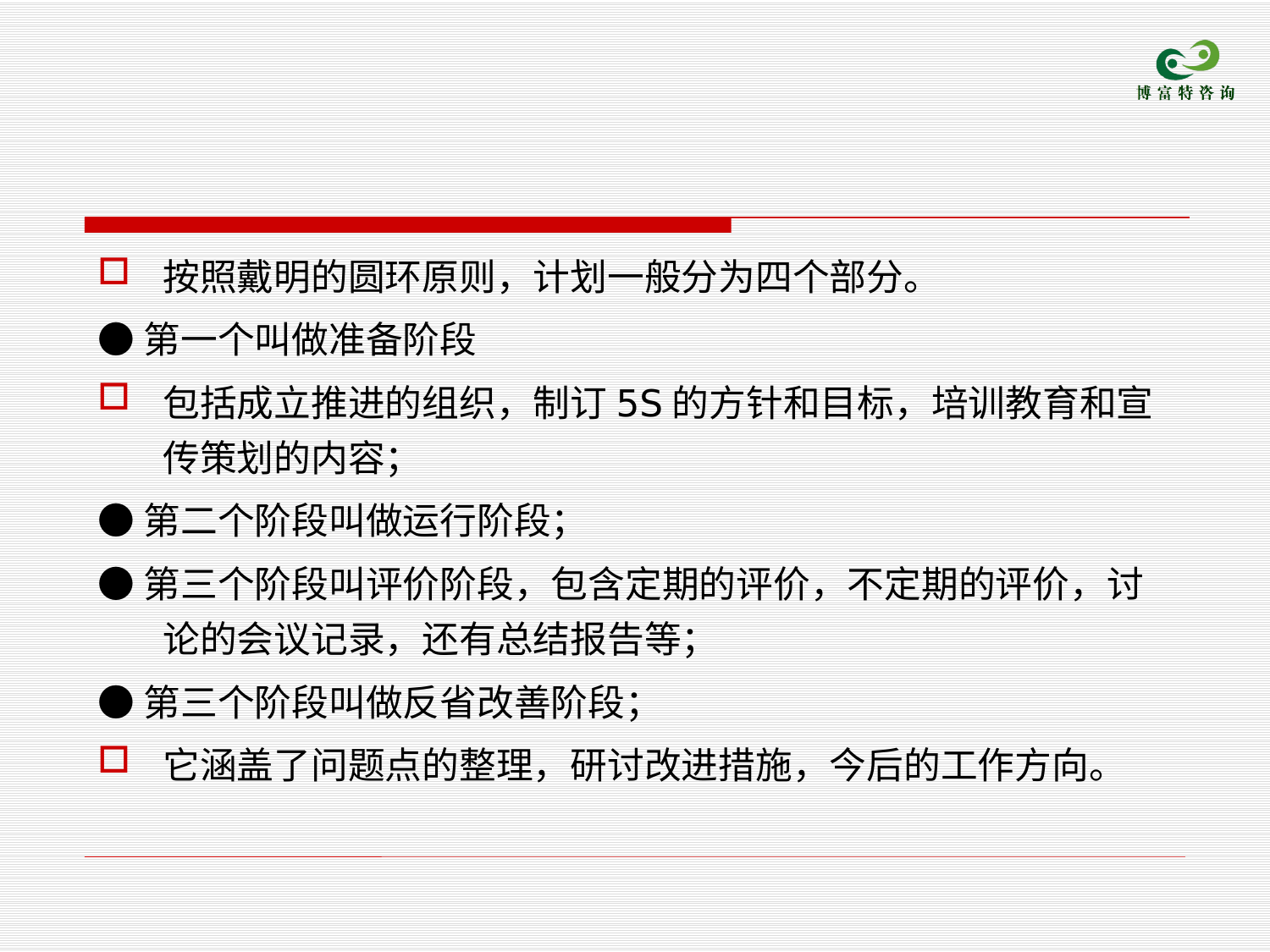

按照戴明的圆环原则，计划一般分为四个部分。
●第一个叫做准备阶段
包括成立推进的组织，制订5S的方针和目标，培训教育和宣传策划的内容；
●第二个阶段叫做运行阶段；
●第三个阶段叫评价阶段，包含定期的评价，不定期的评价，讨论的会议记录，还有总结报告等；
●第三个阶段叫做反省改善阶段；
它涵盖了问题点的整理，研讨改进措施，今后的工作方向。
336